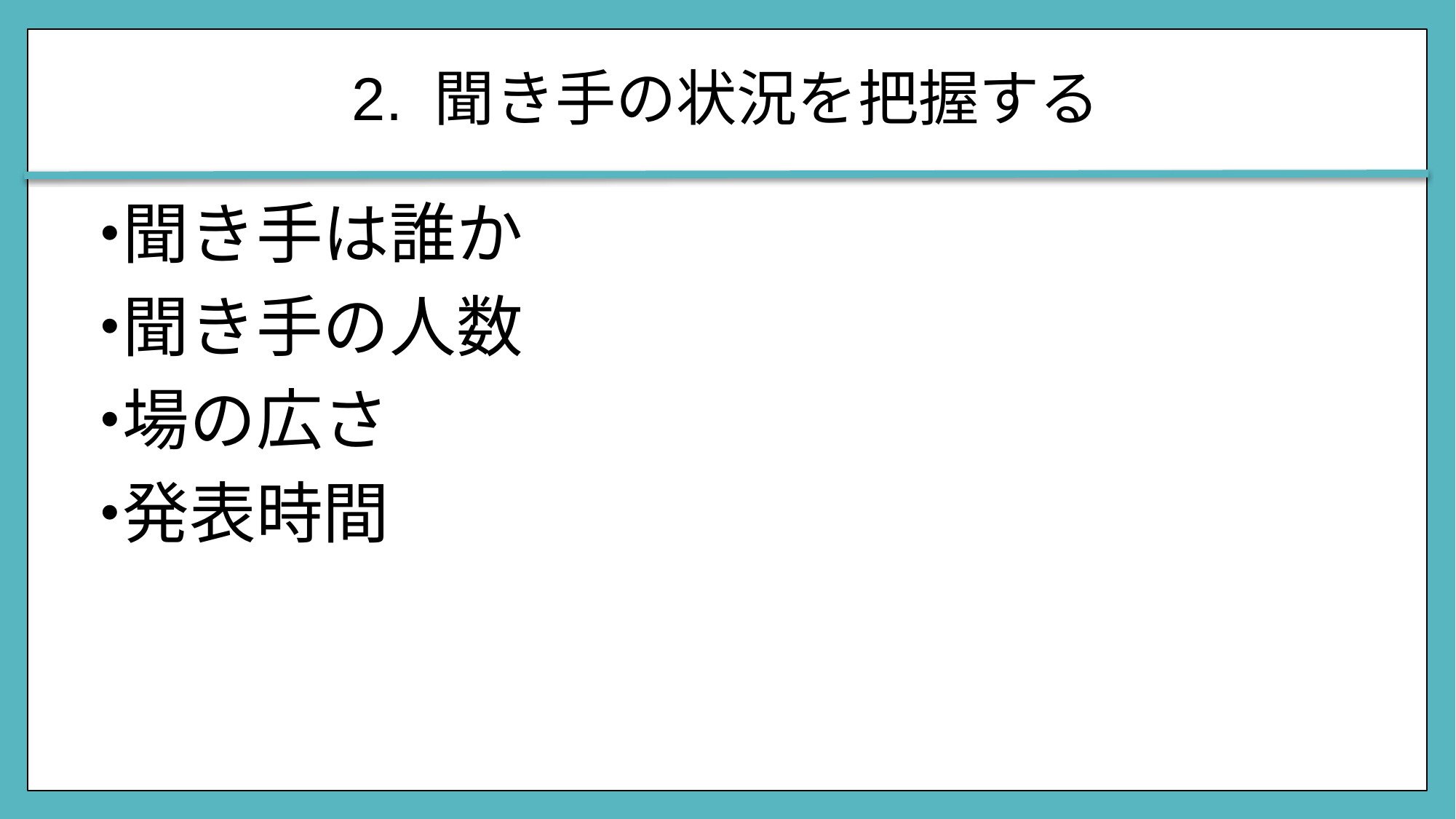

# 2. 聞き手の状況を把握する
聞き手は誰か
聞き手の人数
場の広さ
発表時間